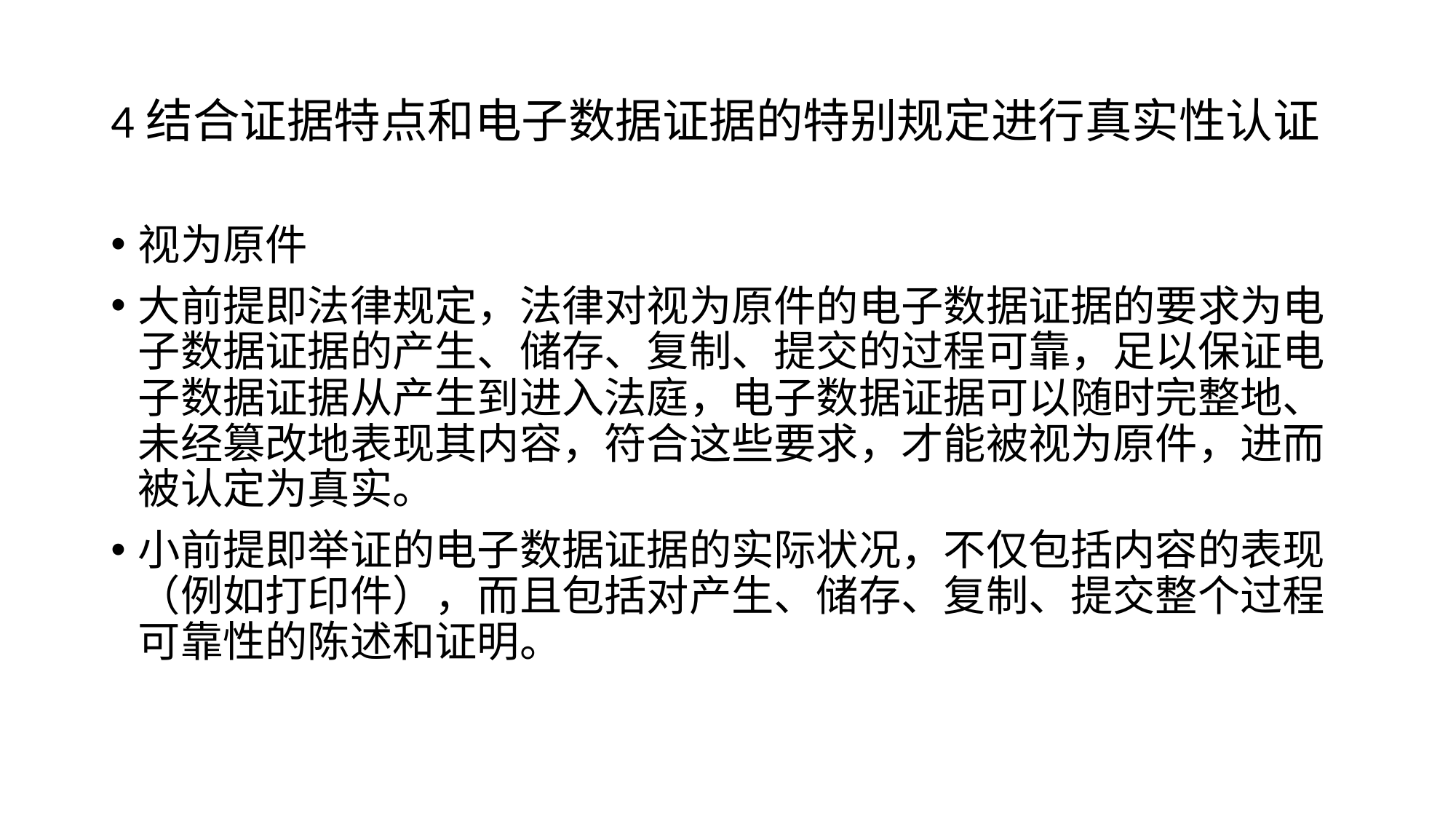

# 4结合证据特点和电子数据证据的特别规定进行真实性认证
视为原件
大前提即法律规定，法律对视为原件的电子数据证据的要求为电子数据证据的产生、储存、复制、提交的过程可靠，足以保证电子数据证据从产生到进入法庭，电子数据证据可以随时完整地、未经篡改地表现其内容，符合这些要求，才能被视为原件，进而被认定为真实。
小前提即举证的电子数据证据的实际状况，不仅包括内容的表现（例如打印件），而且包括对产生、储存、复制、提交整个过程可靠性的陈述和证明。